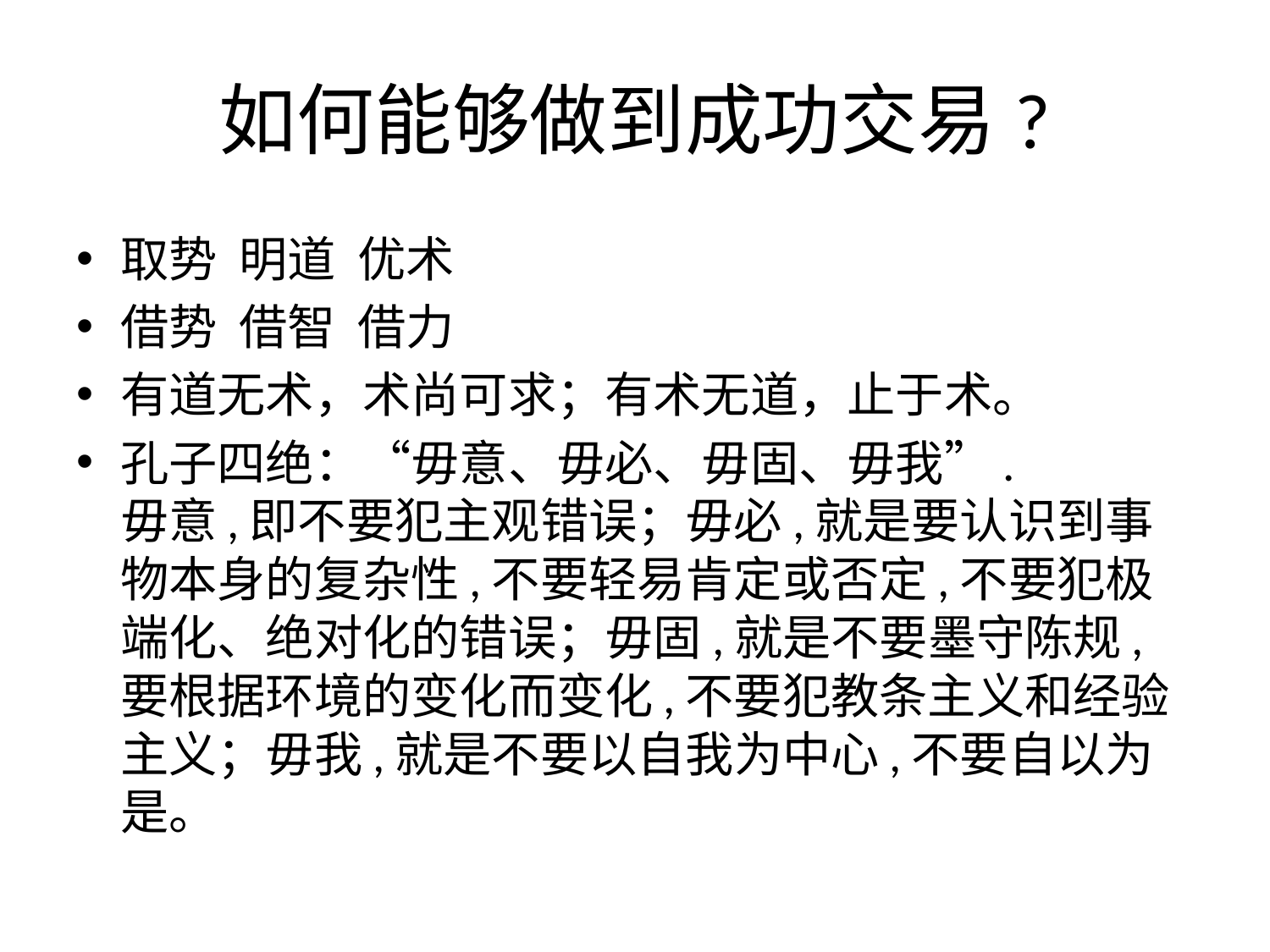

# 如何能够做到成功交易?
取势  明道  优术
借势  借智  借力
有道无术，术尚可求；有术无道，止于术。
孔子四绝：“毋意、毋必、毋固、毋我”.
毋意,即不要犯主观错误；毋必,就是要认识到事物本身的复杂性,不要轻易肯定或否定,不要犯极端化、绝对化的错误；毋固,就是不要墨守陈规,要根据环境的变化而变化,不要犯教条主义和经验主义；毋我,就是不要以自我为中心,不要自以为是。